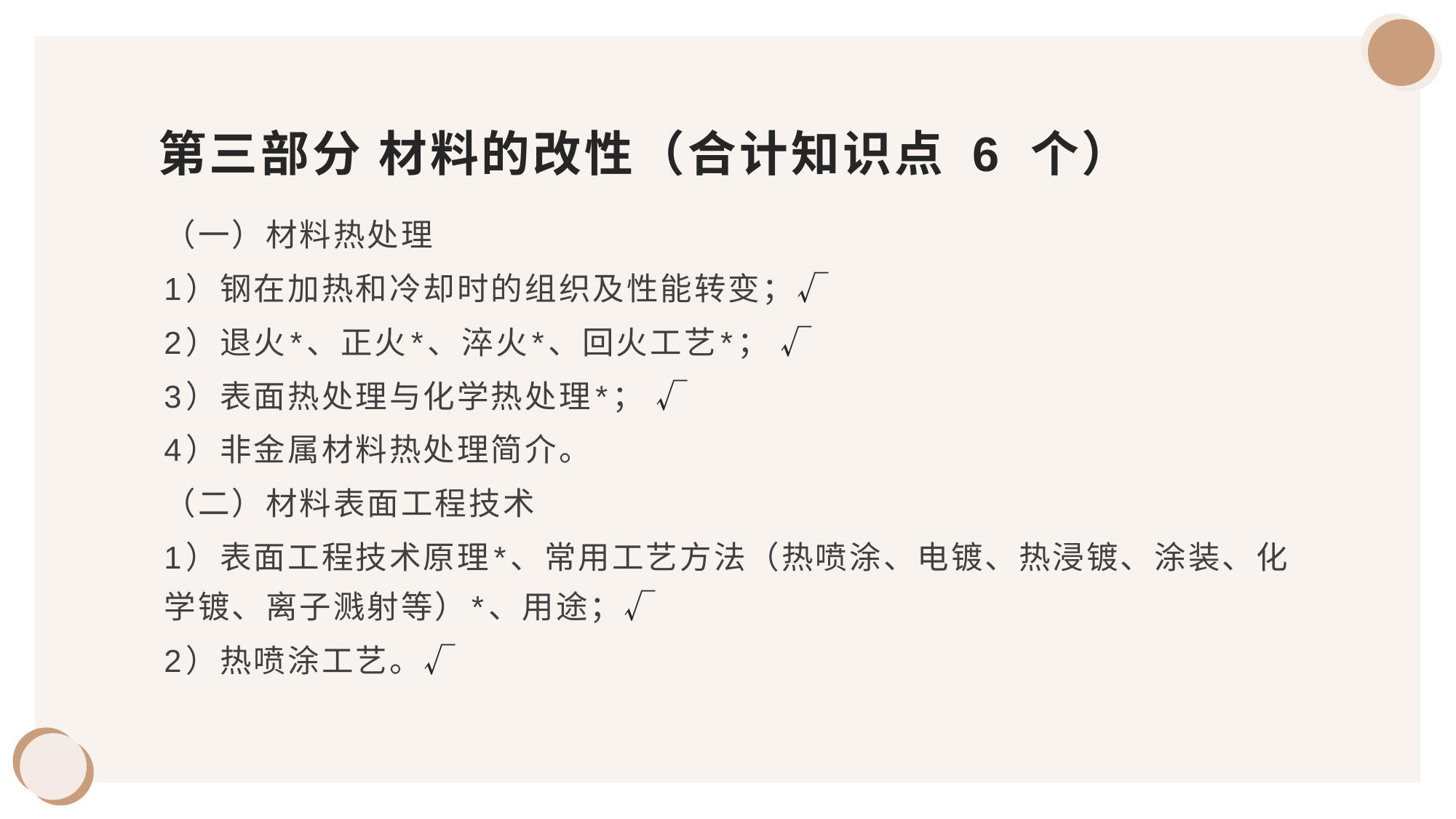

# 第三部分 材料的改性（合计知识点 6 个）
（一）材料热处理
1）钢在加热和冷却时的组织及性能转变；√
2）退火*、正火*、淬火*、回火工艺*； √
3）表面热处理与化学热处理*； √
4）非金属材料热处理简介。
（二）材料表面工程技术
1）表面工程技术原理*、常用工艺方法（热喷涂、电镀、热浸镀、涂装、化学镀、离子溅射等）*、用途；√
2）热喷涂工艺。√